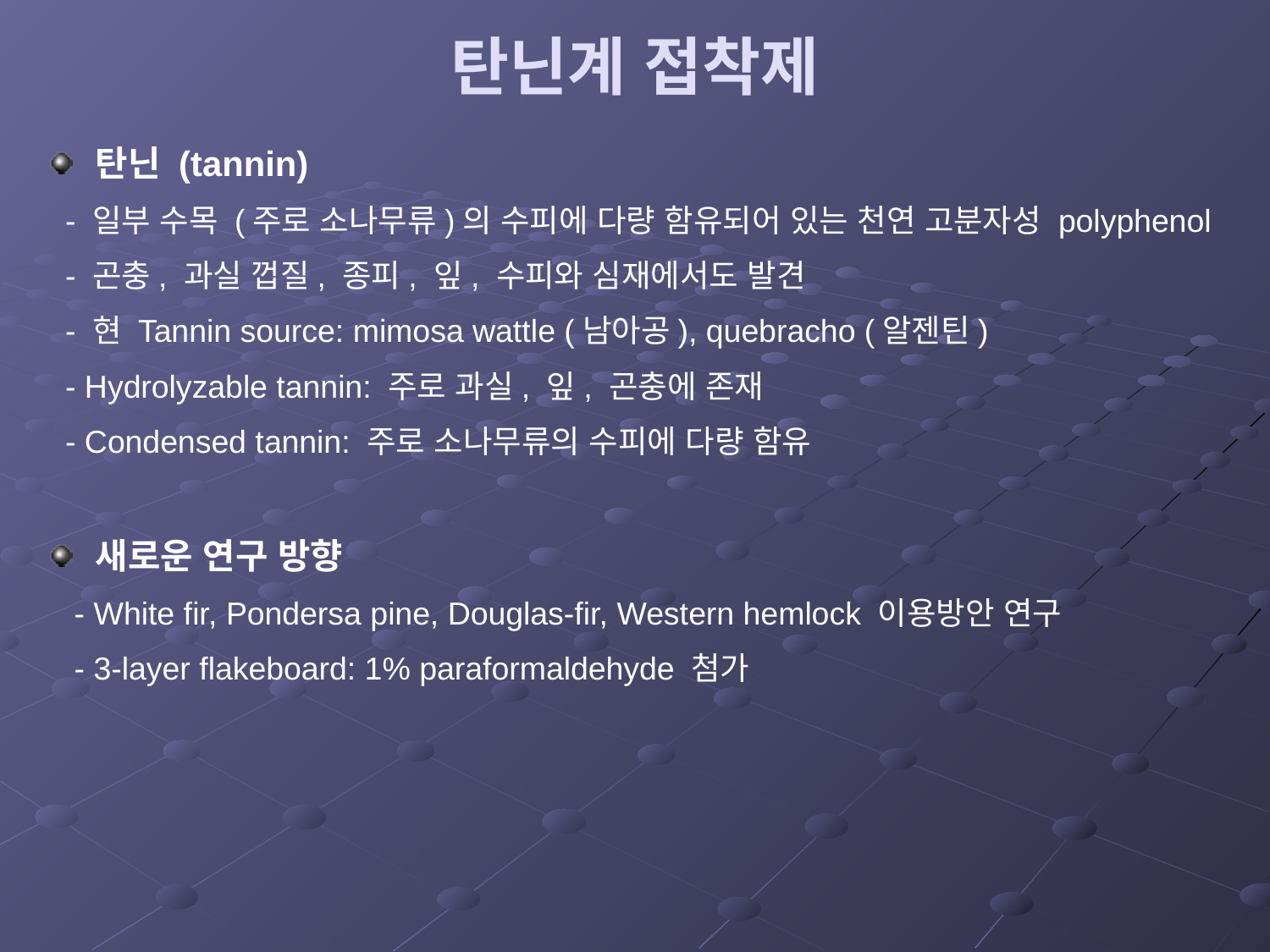

# 탄닌계 접착제
탄닌 (tannin)
  - 일부 수목 (주로 소나무류)의 수피에 다량 함유되어 있는 천연 고분자성 polyphenol
  - 곤충, 과실 껍질, 종피, 잎, 수피와 심재에서도 발견
  - 현 Tannin source: mimosa wattle (남아공), quebracho (알젠틴)
  - Hydrolyzable tannin: 주로 과실, 잎, 곤충에 존재
  - Condensed tannin: 주로 소나무류의 수피에 다량 함유

새로운 연구 방향
   - White fir, Pondersa pine, Douglas-fir, Western hemlock 이용방안 연구
   - 3-layer flakeboard: 1% paraformaldehyde 첨가